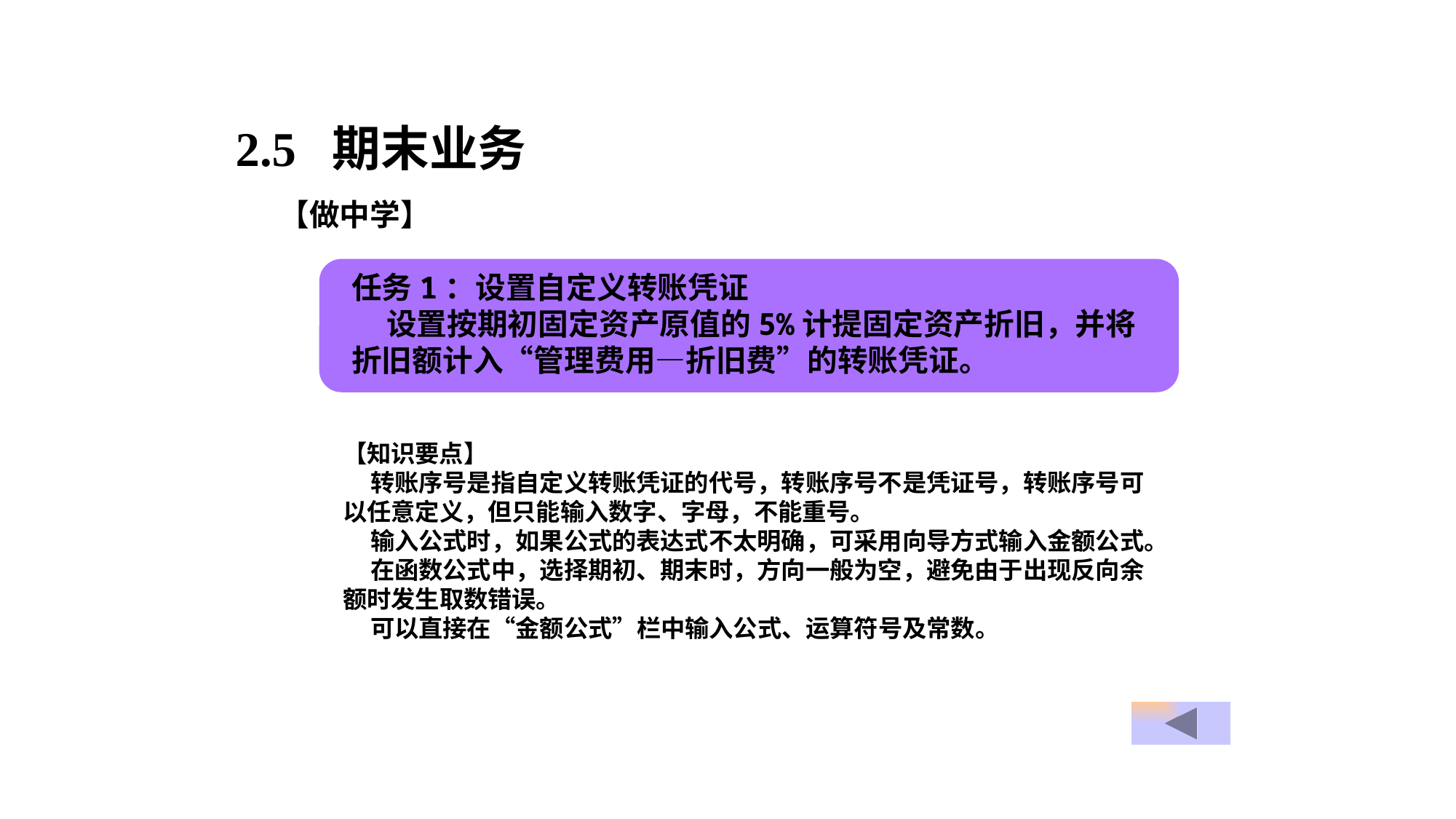

2.5  期末业务
【做中学】

任务1：设置自定义转账凭证
    设置按期初固定资产原值的5%计提固定资产折旧，并将折旧额计入“管理费用—折旧费”的转账凭证。
【知识要点】
    转账序号是指自定义转账凭证的代号，转账序号不是凭证号，转账序号可以任意定义，但只能输入数字、字母，不能重号。
    输入公式时，如果公式的表达式不太明确，可采用向导方式输入金额公式。
    在函数公式中，选择期初、期末时，方向一般为空，避免由于出现反向余额时发生取数错误。
    可以直接在“金额公式”栏中输入公式、运算符号及常数。